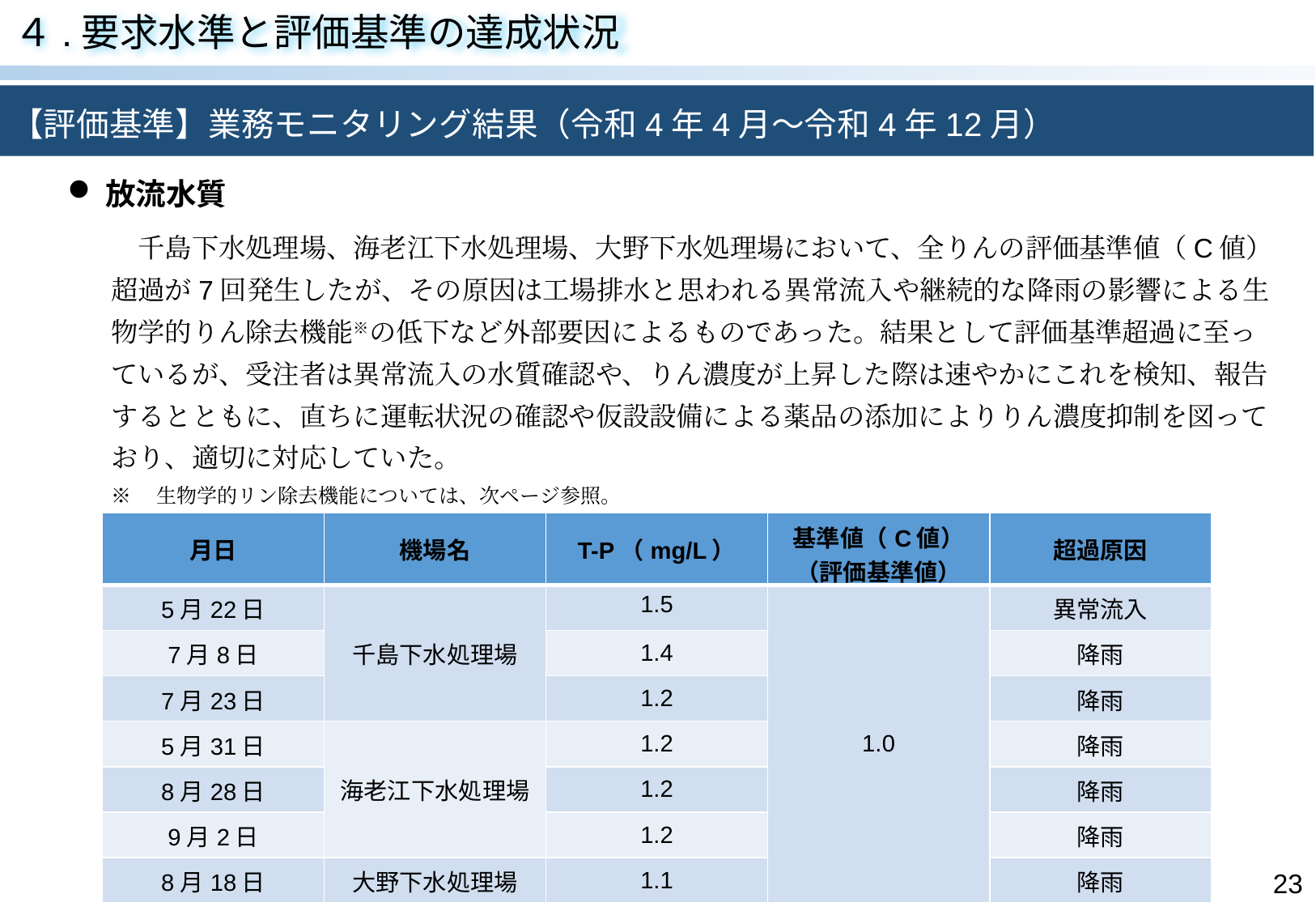

４.要求水準と評価基準の達成状況
【評価基準】業務モニタリング結果（令和4年4月～令和4年12月）
放流水質
　千島下水処理場、海老江下水処理場、大野下水処理場において、全りんの評価基準値（C値）超過が7回発生したが、その原因は工場排水と思われる異常流入や継続的な降雨の影響による生物学的りん除去機能※の低下など外部要因によるものであった。結果として評価基準超過に至っているが、受注者は異常流入の水質確認や、りん濃度が上昇した際は速やかにこれを検知、報告するとともに、直ちに運転状況の確認や仮設設備による薬品の添加によりりん濃度抑制を図っており、適切に対応していた。
※　生物学的リン除去機能については、次ページ参照。
| 月日 | 機場名 | T-P（mg/L） | 基準値（C値） （評価基準値） | 超過原因 |
| --- | --- | --- | --- | --- |
| 5月22日 | 千島下水処理場 | 1.5 | 1.0 | 異常流入 |
| 7月8日 | 鶴町抽水所 | 1.4 |  | 降雨 |
| 7月23日 | 南港第1抽水所 | 1.2 |  | 降雨 |
| 5月31日 | 海老江下水処理場 | 1.2 |  | 降雨 |
| 8月28日 | 竹島抽水所 | 1.2 |  | 降雨 |
| 9月2日 | 佃第2抽水所 | 1.2 |  | 降雨 |
| 8月18日 | 大野下水処理場 | 1.1 |  | 降雨 |
23